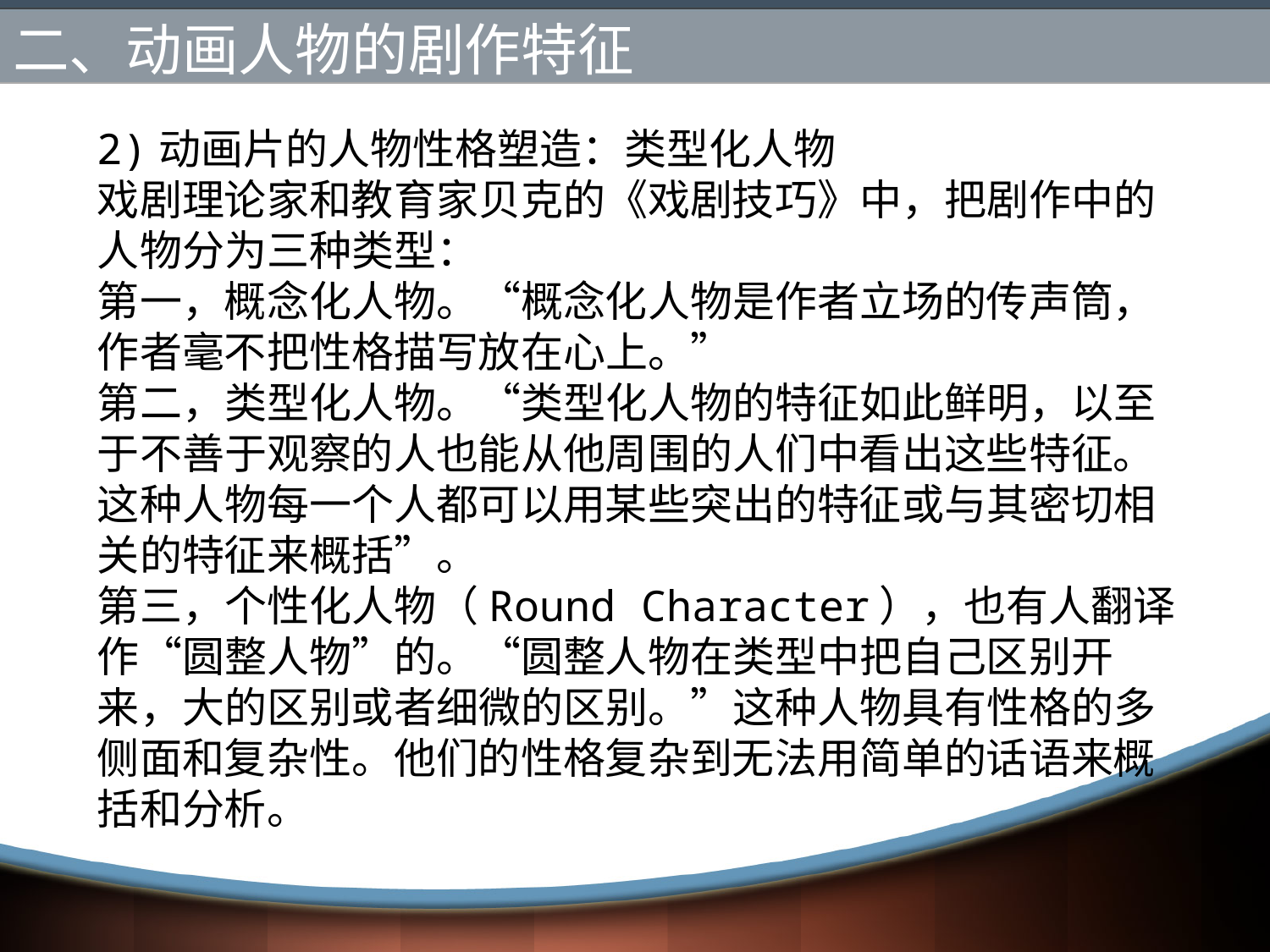

# 二、动画人物的剧作特征
2)动画片的人物性格塑造：类型化人物
戏剧理论家和教育家贝克的《戏剧技巧》中，把剧作中的人物分为三种类型：
第一，概念化人物。“概念化人物是作者立场的传声筒，作者毫不把性格描写放在心上。”
第二，类型化人物。“类型化人物的特征如此鲜明，以至于不善于观察的人也能从他周围的人们中看出这些特征。这种人物每一个人都可以用某些突出的特征或与其密切相关的特征来概括”。
第三，个性化人物（Round Character），也有人翻译作“圆整人物”的。“圆整人物在类型中把自己区别开来，大的区别或者细微的区别。”这种人物具有性格的多侧面和复杂性。他们的性格复杂到无法用简单的话语来概括和分析。